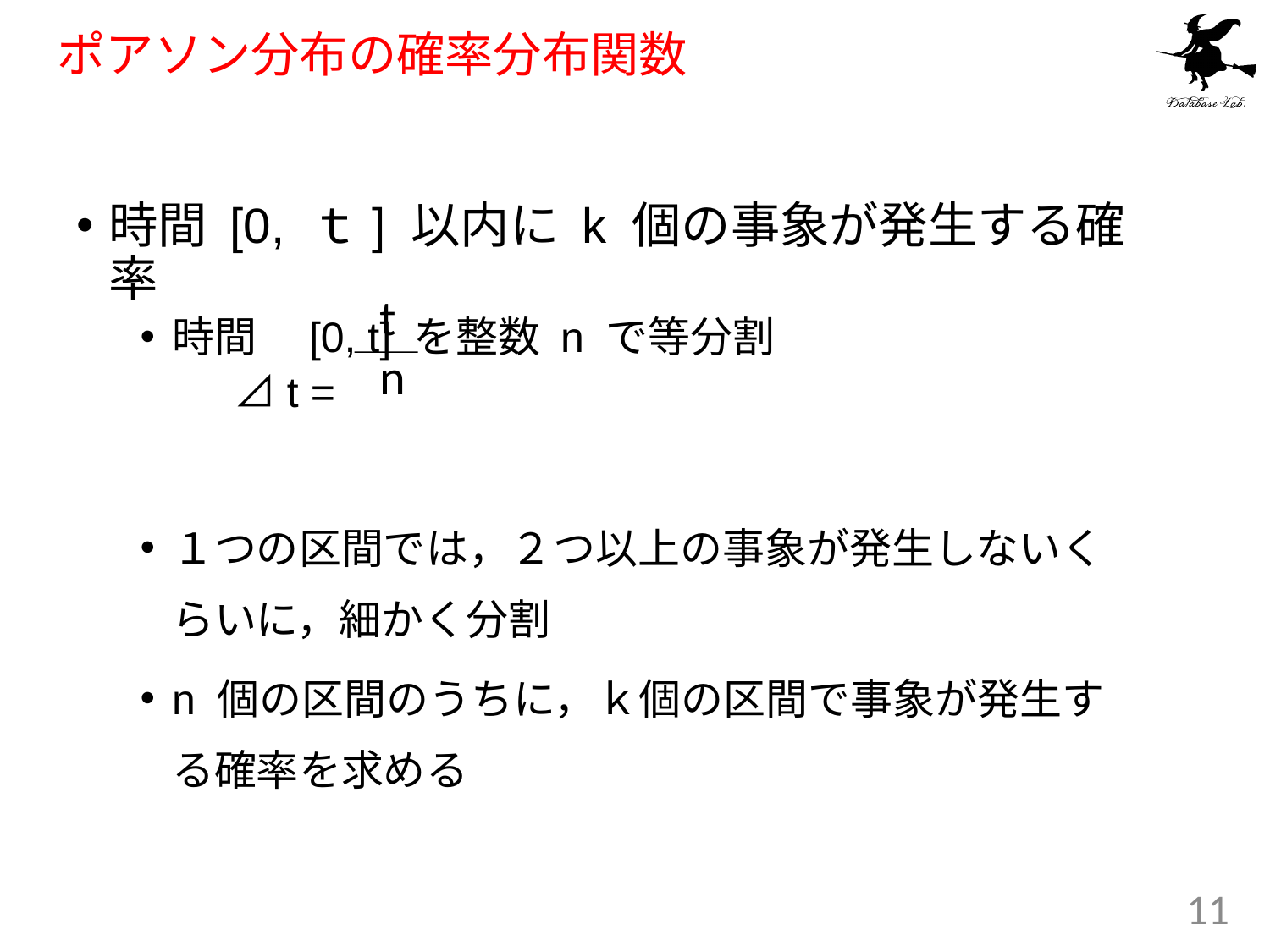

# ポアソン分布の確率分布関数
時間 [0, ｔ] 以内に k 個の事象が発生する確率
時間　[0, t] を整数 n で等分割
　　 ⊿t =

１つの区間では，２つ以上の事象が発生しないくらいに，細かく分割
n 個の区間のうちに，ｋ個の区間で事象が発生する確率を求める
  t
  n

11